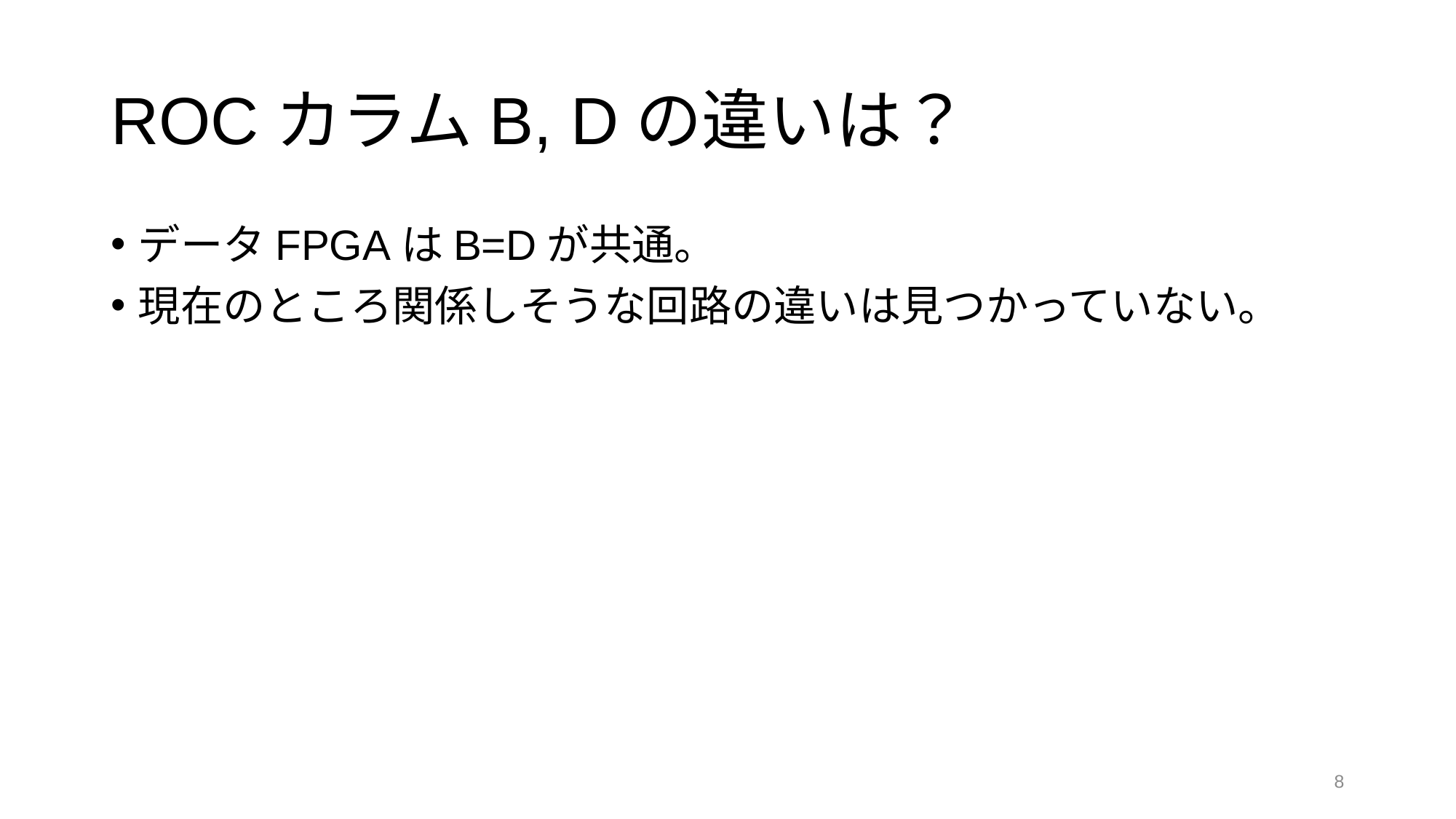

# ROCカラムB, Dの違いは？
データFPGAはB=Dが共通。
現在のところ関係しそうな回路の違いは見つかっていない。
8